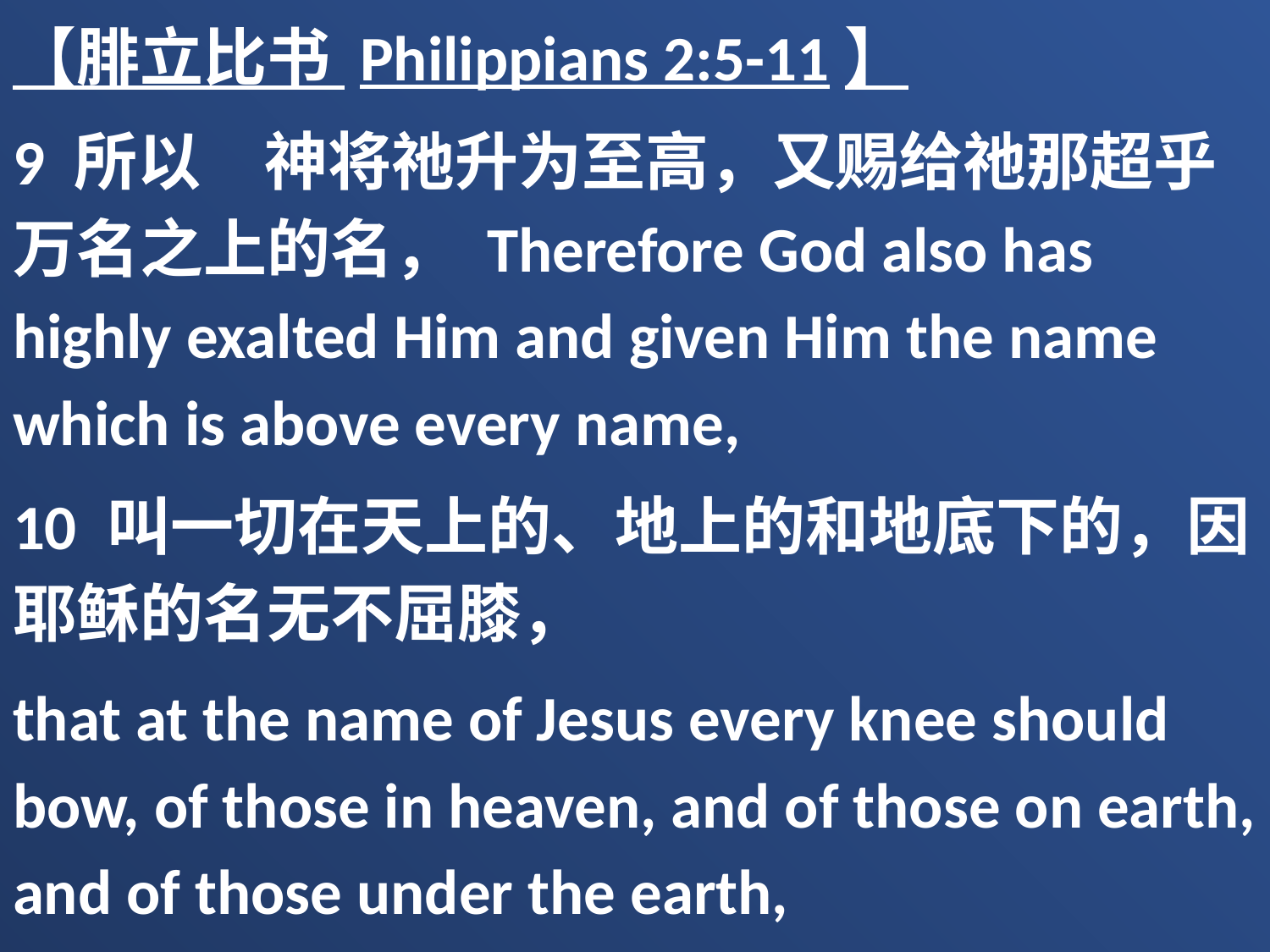

【腓立比书 Philippians 2:5-11】
9 所以　神将祂升为至高，又赐给祂那超乎万名之上的名， Therefore God also has highly exalted Him and given Him the name which is above every name,
10 叫一切在天上的、地上的和地底下的，因耶稣的名无不屈膝，
that at the name of Jesus every knee should bow, of those in heaven, and of those on earth, and of those under the earth,